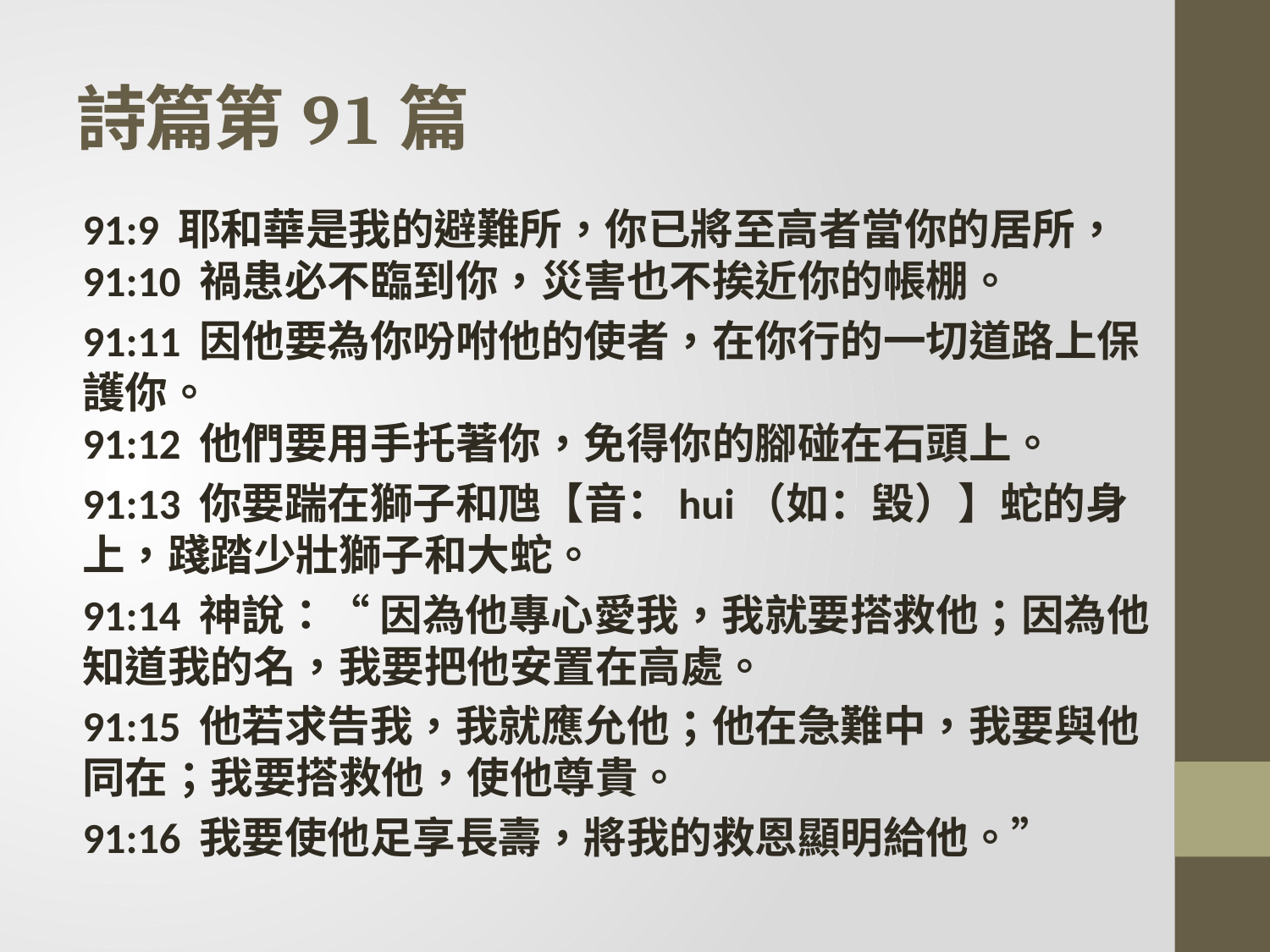

# 詩篇第91篇
91:9 耶和華是我的避難所，你已將至高者當你的居所，
91:10 禍患必不臨到你，災害也不挨近你的帳棚。
91:11 因他要為你吩咐他的使者，在你行的一切道路上保護你。
91:12 他們要用手托著你，免得你的腳碰在石頭上。
91:13 你要踹在獅子和虺【音：hui（如：毀）】蛇的身上，踐踏少壯獅子和大蛇。
91:14 神說：“ 因為他專心愛我，我就要搭救他；因為他知道我的名，我要把他安置在高處。
91:15 他若求告我，我就應允他；他在急難中，我要與他同在；我要搭救他，使他尊貴。
91:16 我要使他足享長壽，將我的救恩顯明給他。”